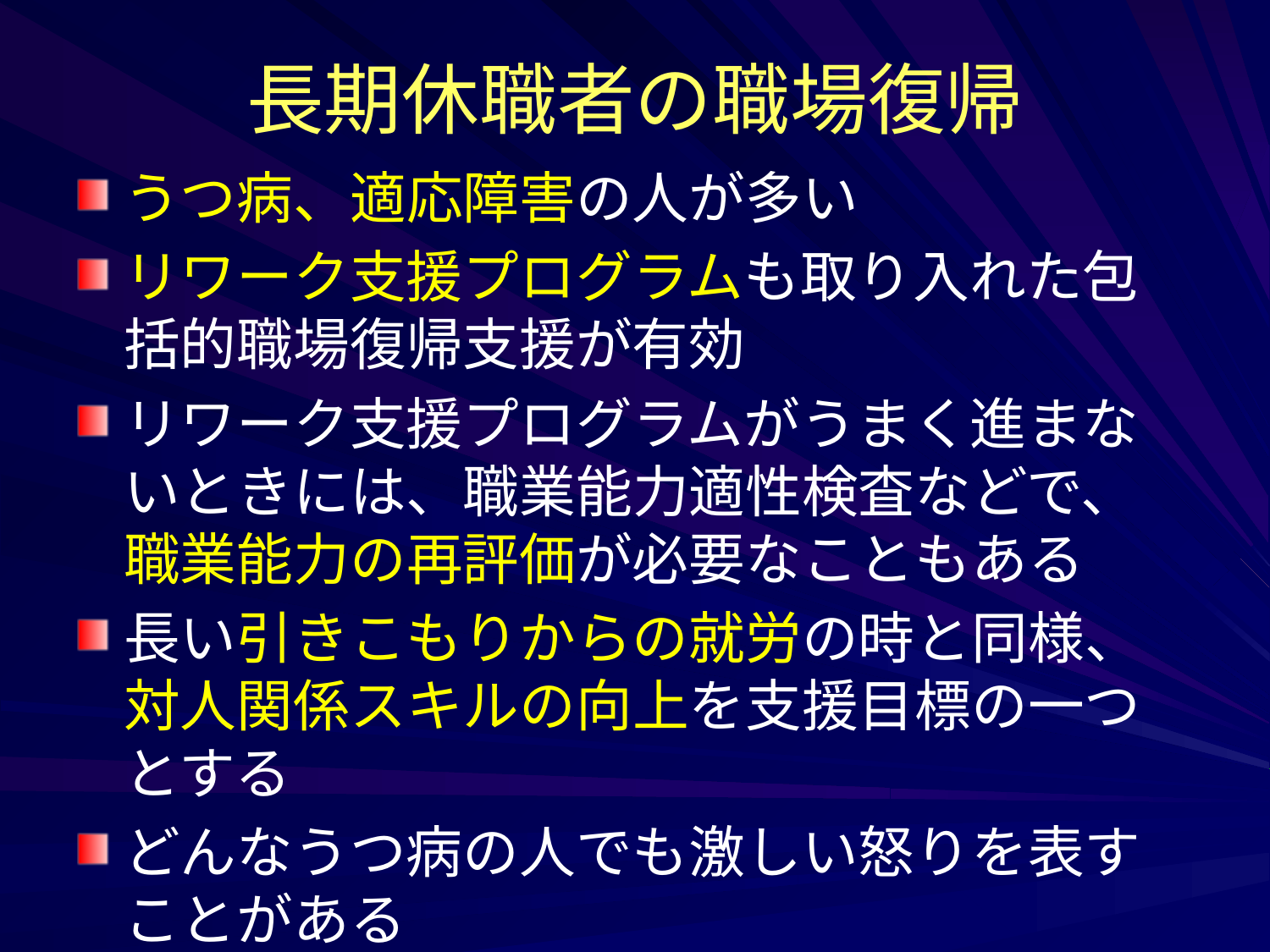

# 長期休職者の職場復帰
うつ病、適応障害の人が多い
リワーク支援プログラムも取り入れた包括的職場復帰支援が有効
リワーク支援プログラムがうまく進まないときには、職業能力適性検査などで、職業能力の再評価が必要なこともある
長い引きこもりからの就労の時と同様、対人関係スキルの向上を支援目標の一つとする
どんなうつ病の人でも激しい怒りを表すことがある